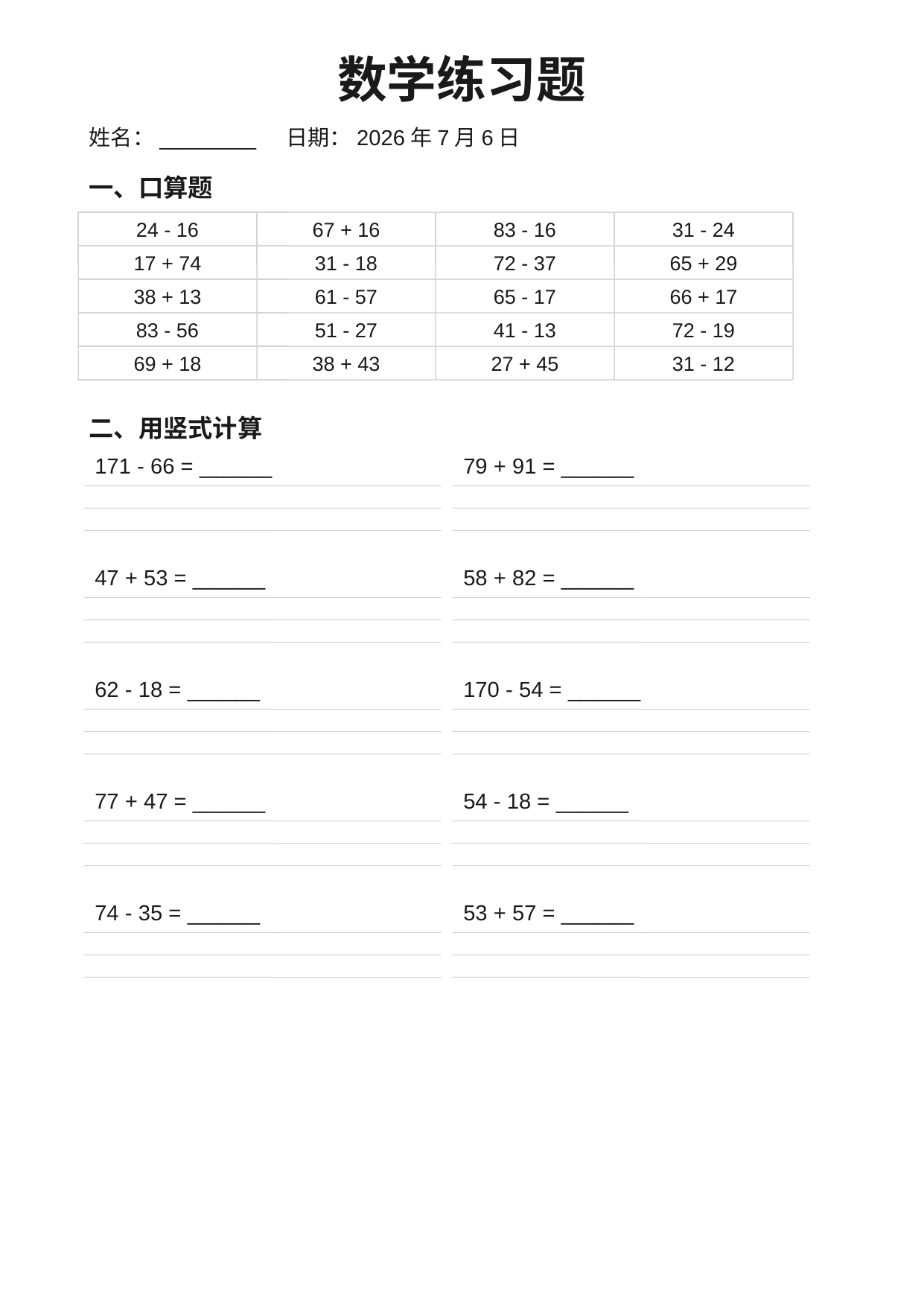

数学练习题
姓名：________    日期：2026年7月6日
一、口算题
24 - 16

67 + 16

83 - 16

31 - 24

17 + 74

31 - 18
72 - 37
65 + 29
38 + 13

61 - 57
65 - 17
66 + 17
83 - 56

51 - 27
41 - 13
72 - 19
69 + 18

38 + 43
27 + 45
31 - 12

二、用竖式计算
171 - 66 = ______
79 + 91 = ______

47 + 53 = ______
58 + 82 = ______

62 - 18 = ______
170 - 54 = ______

77 + 47 = ______
54 - 18 = ______

74 - 35 = ______
53 + 57 = ______